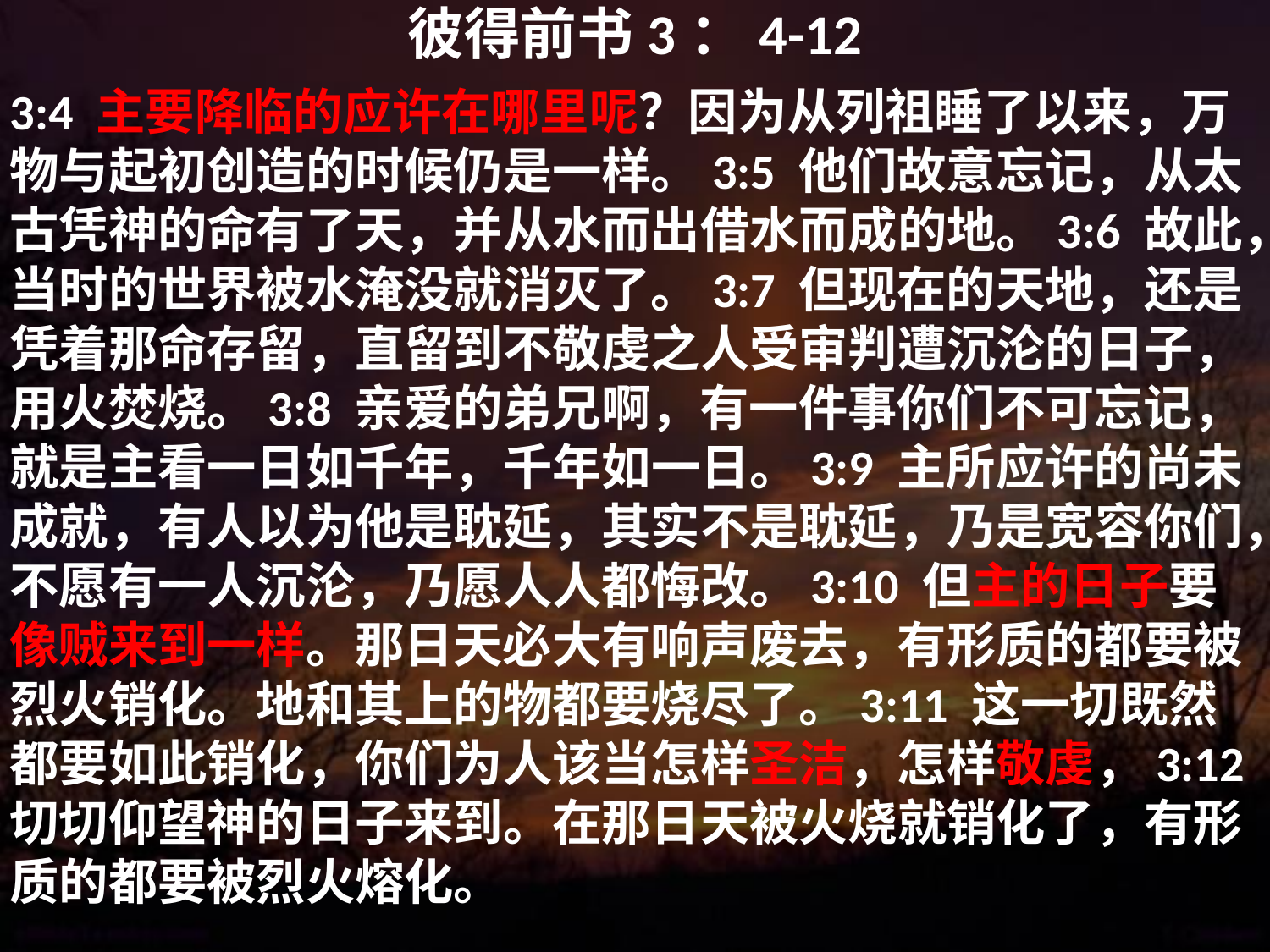

# 彼得前书3：4-12
3:4 主要降临的应许在哪里呢？因为从列祖睡了以来，万物与起初创造的时候仍是一样。3:5 他们故意忘记，从太古凭神的命有了天，并从水而出借水而成的地。3:6 故此，当时的世界被水淹没就消灭了。3:7 但现在的天地，还是凭着那命存留，直留到不敬虔之人受审判遭沉沦的日子，用火焚烧。3:8 亲爱的弟兄啊，有一件事你们不可忘记，就是主看一日如千年，千年如一日。3:9 主所应许的尚未成就，有人以为他是耽延，其实不是耽延，乃是宽容你们，不愿有一人沉沦，乃愿人人都悔改。3:10 但主的日子要像贼来到一样。那日天必大有响声废去，有形质的都要被烈火销化。地和其上的物都要烧尽了。3:11 这一切既然都要如此销化，你们为人该当怎样圣洁，怎样敬虔，3:12 切切仰望神的日子来到。在那日天被火烧就销化了，有形质的都要被烈火熔化。